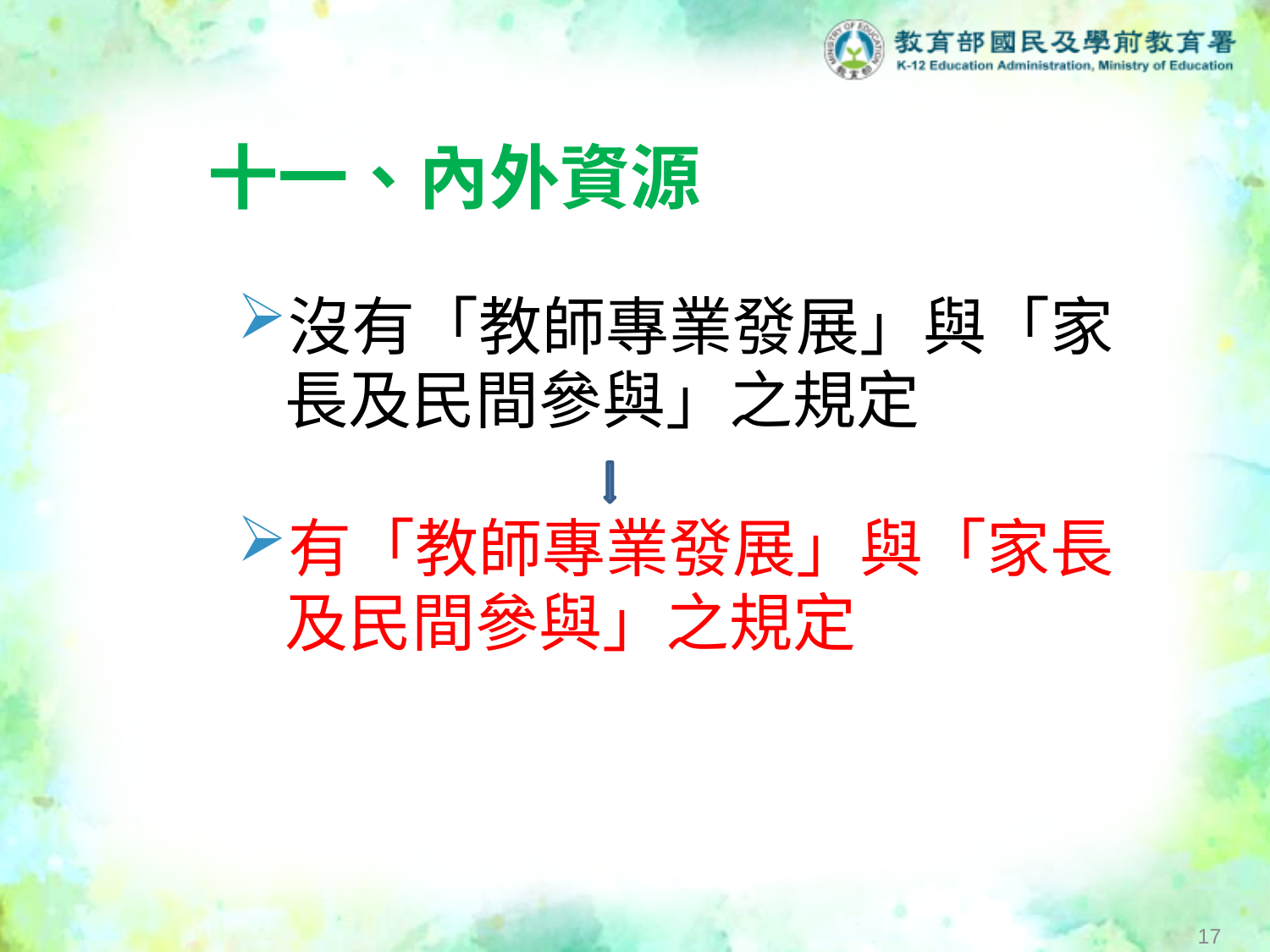

# 十一、內外資源
沒有「教師專業發展」與「家長及民間參與」之規定

有「教師專業發展」與「家長及民間參與」之規定

17